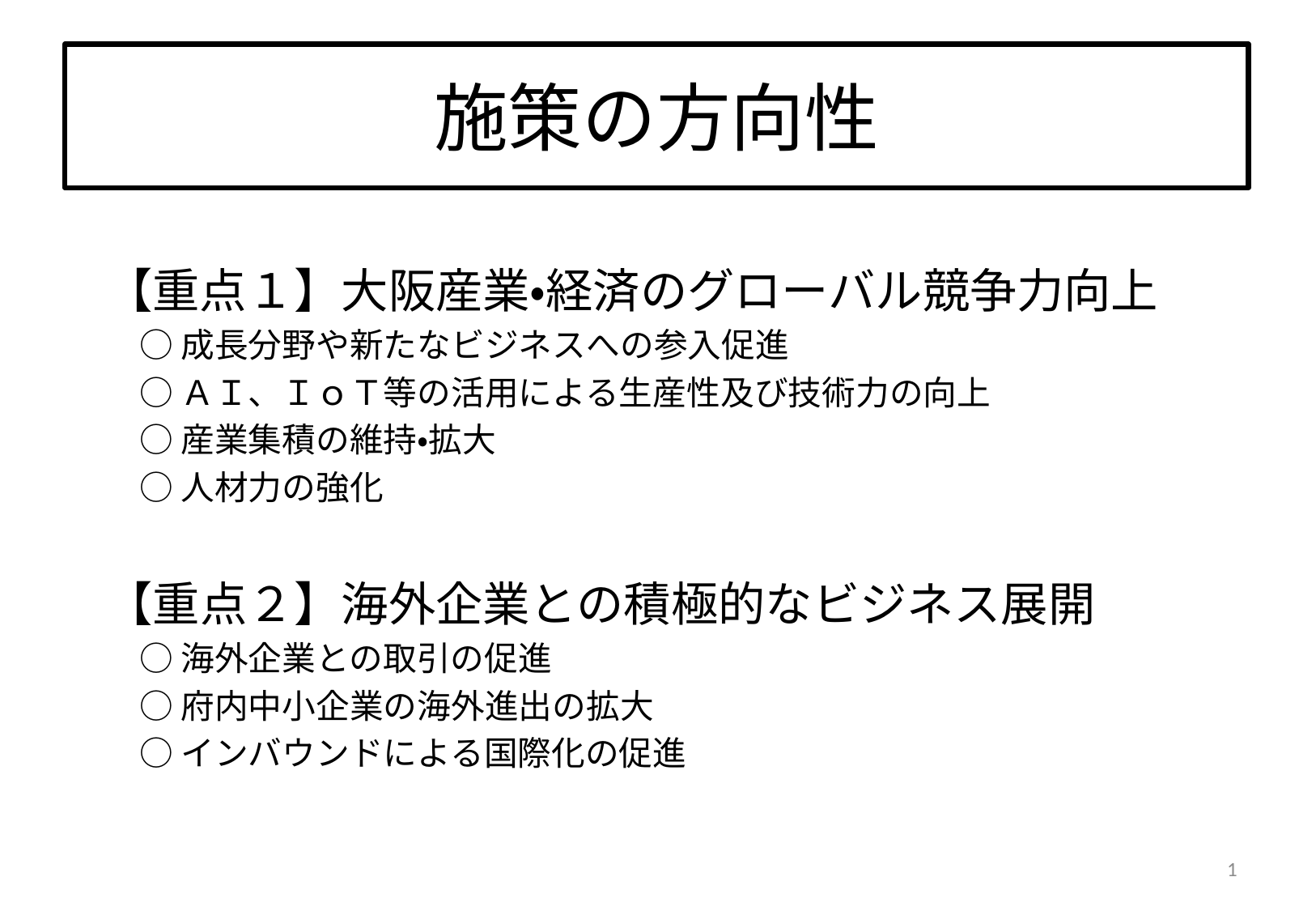

# 施策の方向性
【重点１】大阪産業・経済のグローバル競争力向上
　○ 成長分野や新たなビジネスへの参入促進
　○ ＡＩ、ＩｏＴ等の活用による生産性及び技術力の向上
　○ 産業集積の維持・拡大
　○ 人材力の強化

【重点２】海外企業との積極的なビジネス展開
　○ 海外企業との取引の促進
　○ 府内中小企業の海外進出の拡大
　○ インバウンドによる国際化の促進

1